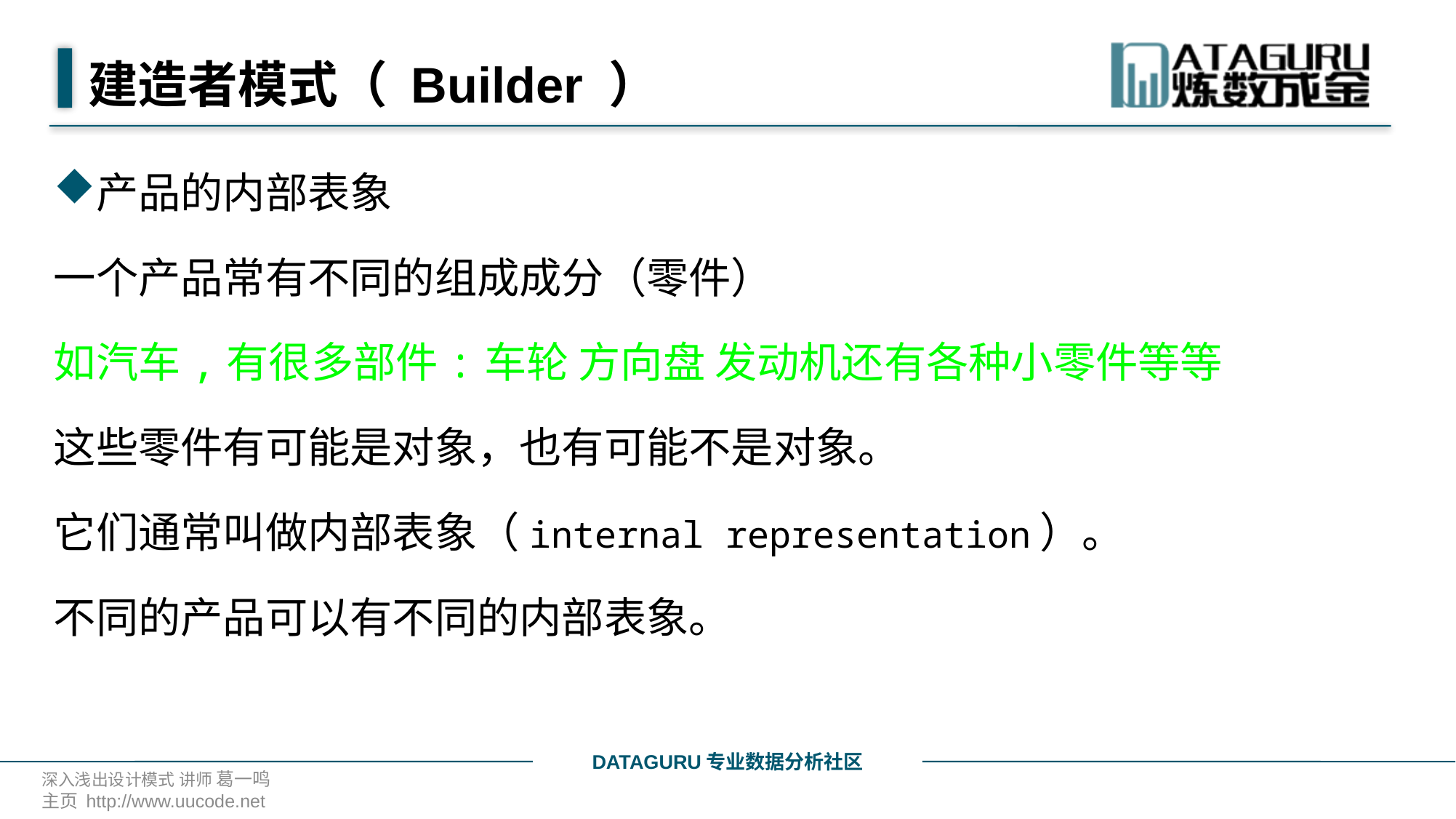

# 建造者模式（ Builder ）
产品的内部表象
一个产品常有不同的组成成分（零件）
如汽车,有很多部件:车轮 方向盘 发动机还有各种小零件等等
这些零件有可能是对象，也有可能不是对象。
它们通常叫做内部表象（internal representation）。
不同的产品可以有不同的内部表象。